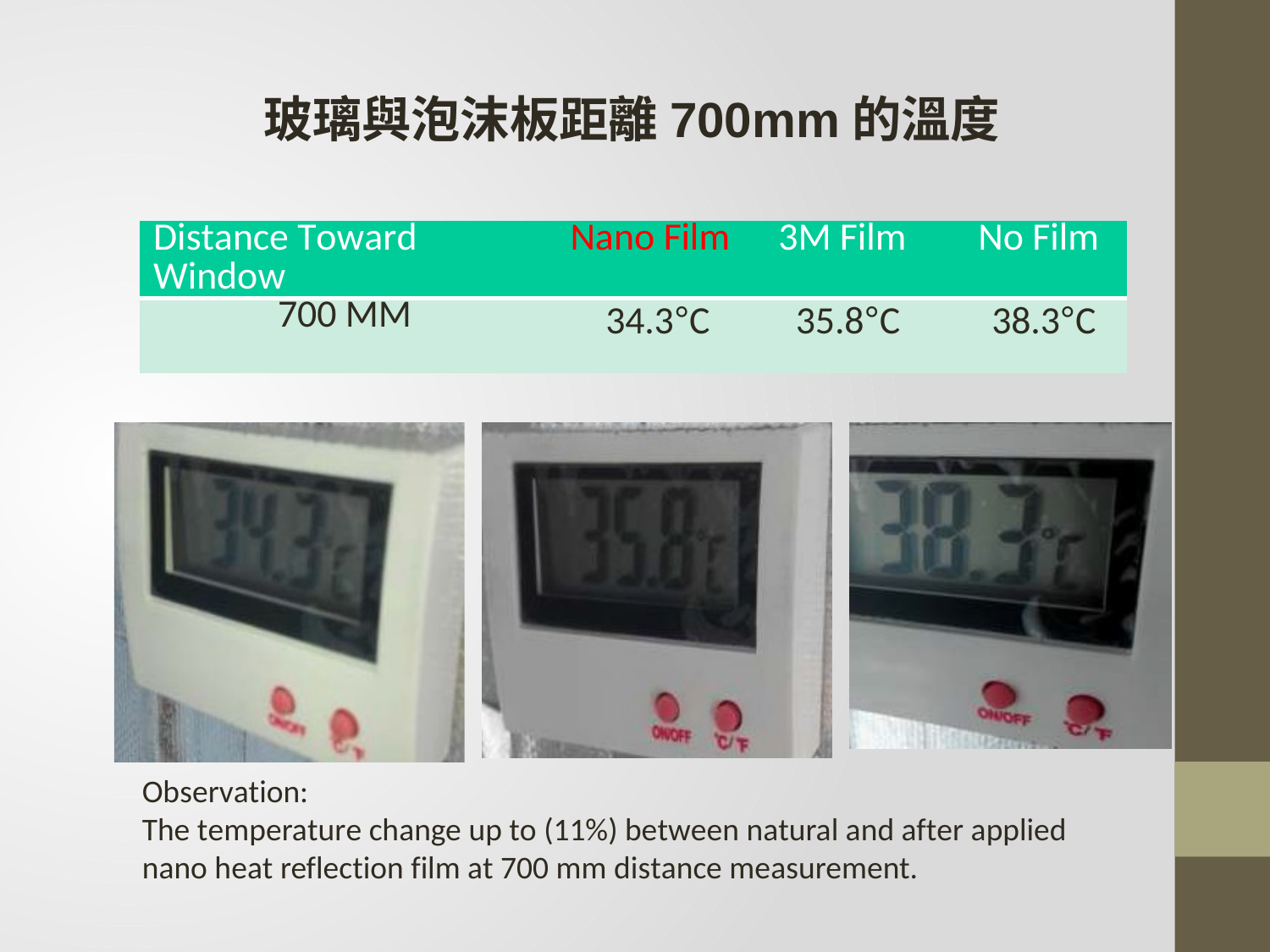

玻璃與泡沫板距離700mm的溫度

| Distance Toward Window | Nano Film | 3M Film | No Film |
| --- | --- | --- | --- |
| 700 MM | 34.3°C | 35.8°C | 38.3°C |

Observation:
The temperature change up to (11%) between natural and after applied nano heat reflection film at 700 mm distance measurement.